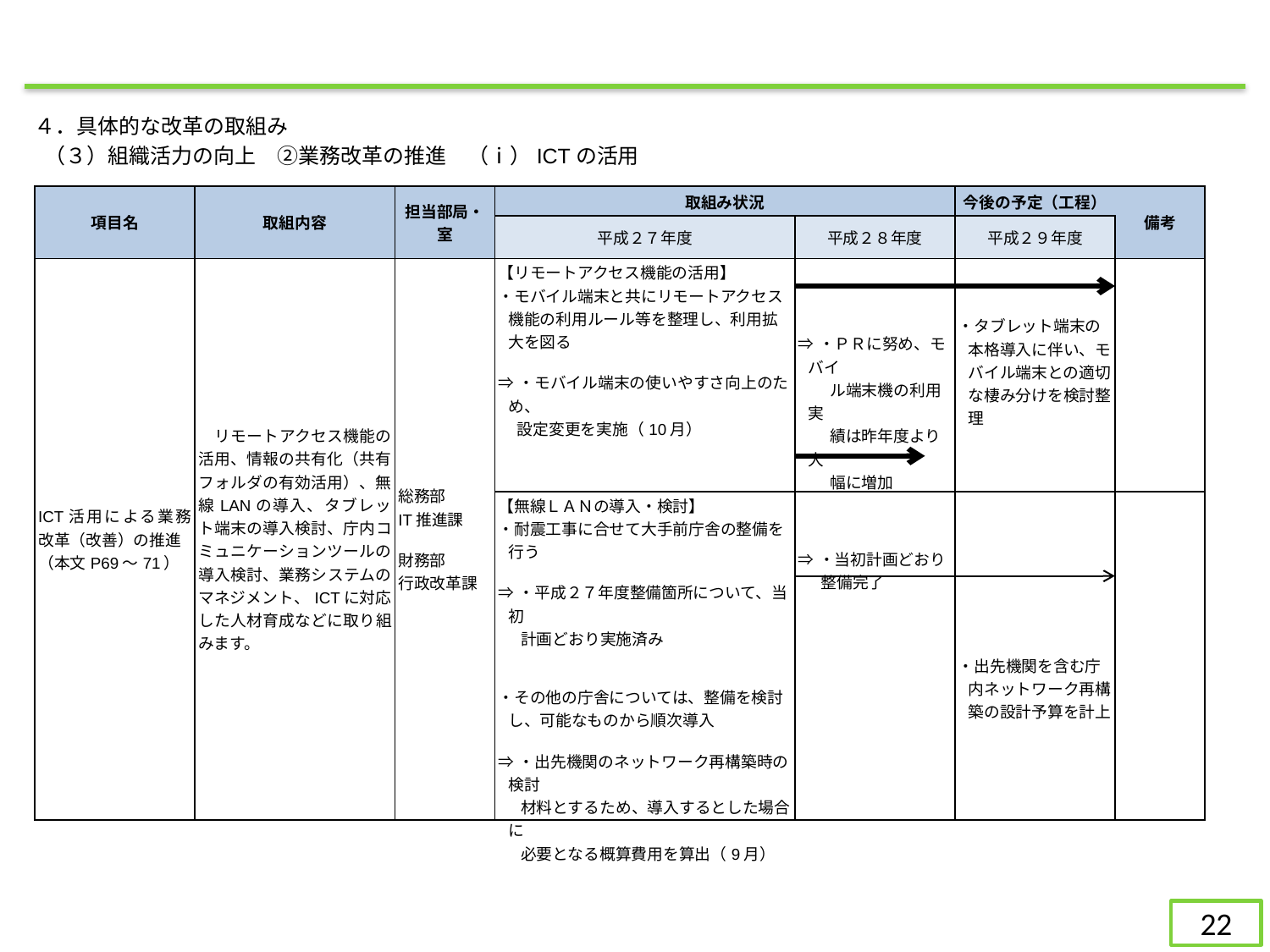

４．具体的な改革の取組み
（３）組織活力の向上　②業務改革の推進　（ⅰ）ICTの活用
| 項目名 | 取組内容 | 担当部局・室 | 取組み状況 |  | 今後の予定（工程） | 備考 |
| --- | --- | --- | --- | --- | --- | --- |
|  |  |  | 平成２７年度 | 平成２８年度 | 平成２９年度 |  |
| ICT活用による業務改革（改善）の推進 （本文P69～71） | リモートアクセス機能の活用、情報の共有化（共有フォルダの有効活用）、無線LANの導入、タブレット端末の導入検討、庁内コミュニケーションツールの導入検討、業務システムのマネジメント、ICTに対応した人材育成などに取り組みます。 | 総務部 IT推進課   財務部 行政改革課 | 【リモートアクセス機能の活用】 ・モバイル端末と共にリモートアクセス機能の利用ルール等を整理し、利用拡大を図る ⇒・モバイル端末の使いやすさ向上のため、 設定変更を実施（10月） | ⇒・ＰＲに努め、モバイ　 　　ル端末機の利用実 　　績は昨年度より大 　　幅に増加 | ・タブレット端末の本格導入に伴い、モバイル端末との適切な棲み分けを検討整理 |  |
|  |  |  | 【無線ＬＡＮの導入・検討】 ・耐震工事に合せて大手前庁舎の整備を行う ⇒・平成２７年度整備箇所について、当初 計画どおり実施済み ・その他の庁舎については、整備を検討し、可能なものから順次導入 ⇒・出先機関のネットワーク再構築時の検討 材料とするため、導入するとした場合に 必要となる概算費用を算出（9月） | ⇒・当初計画どおり 整備完了 | ・出先機関を含む庁内ネットワーク再構築の設計予算を計上 |  |
22